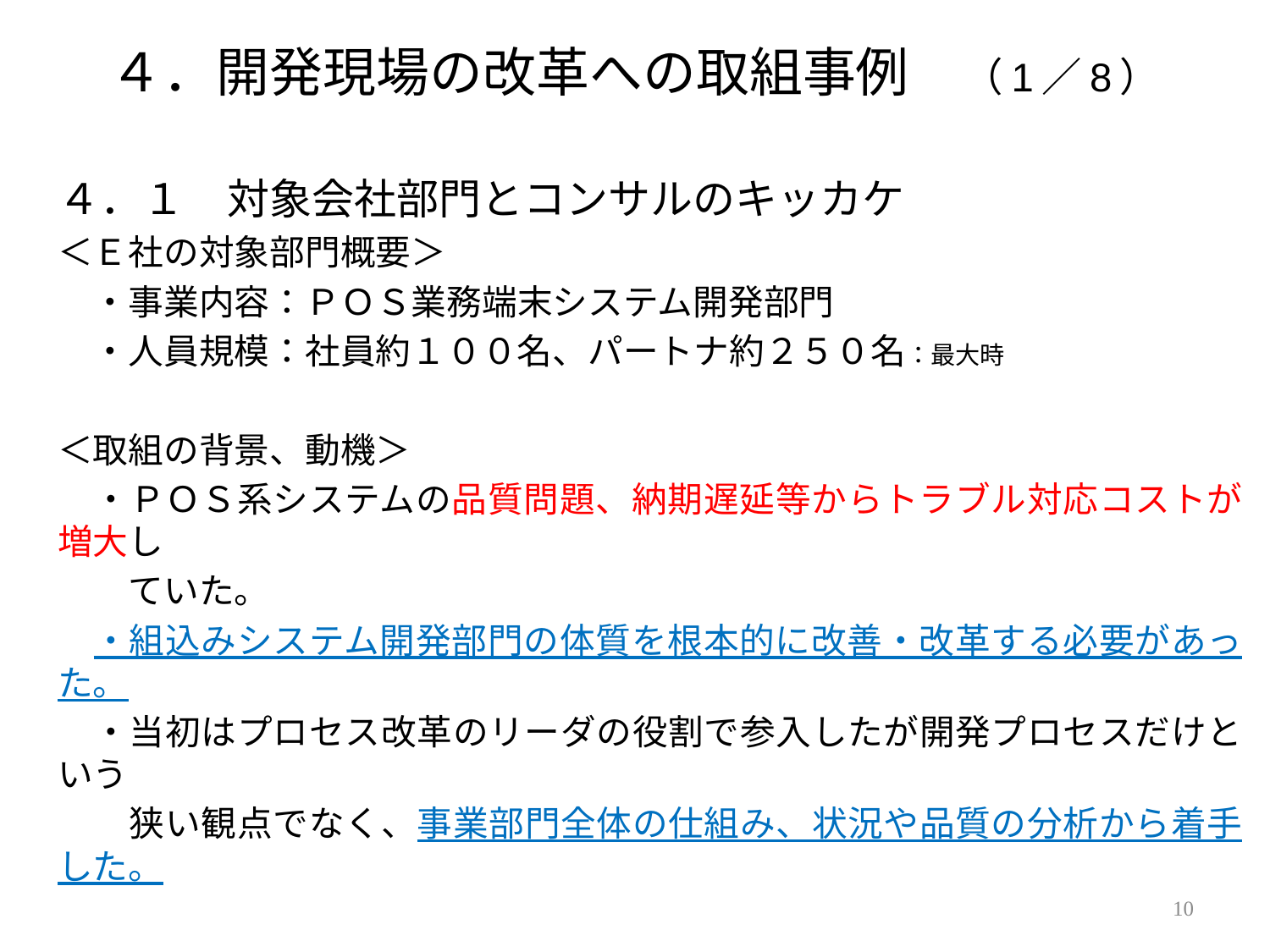

# ４．開発現場の改革への取組事例　（1／8）
４．１　対象会社部門とコンサルのキッカケ
＜Ｅ社の対象部門概要＞
　・事業内容：ＰＯＳ業務端末システム開発部門
　・人員規模：社員約１００名、パートナ約２５０名：最大時

＜取組の背景、動機＞
　・ＰＯＳ系システムの品質問題、納期遅延等からトラブル対応コストが増大し
　　ていた。
　・組込みシステム開発部門の体質を根本的に改善・改革する必要があった。
　・当初はプロセス改革のリーダの役割で参入したが開発プロセスだけという
　　狭い観点でなく、事業部門全体の仕組み、状況や品質の分析から着手した。

10